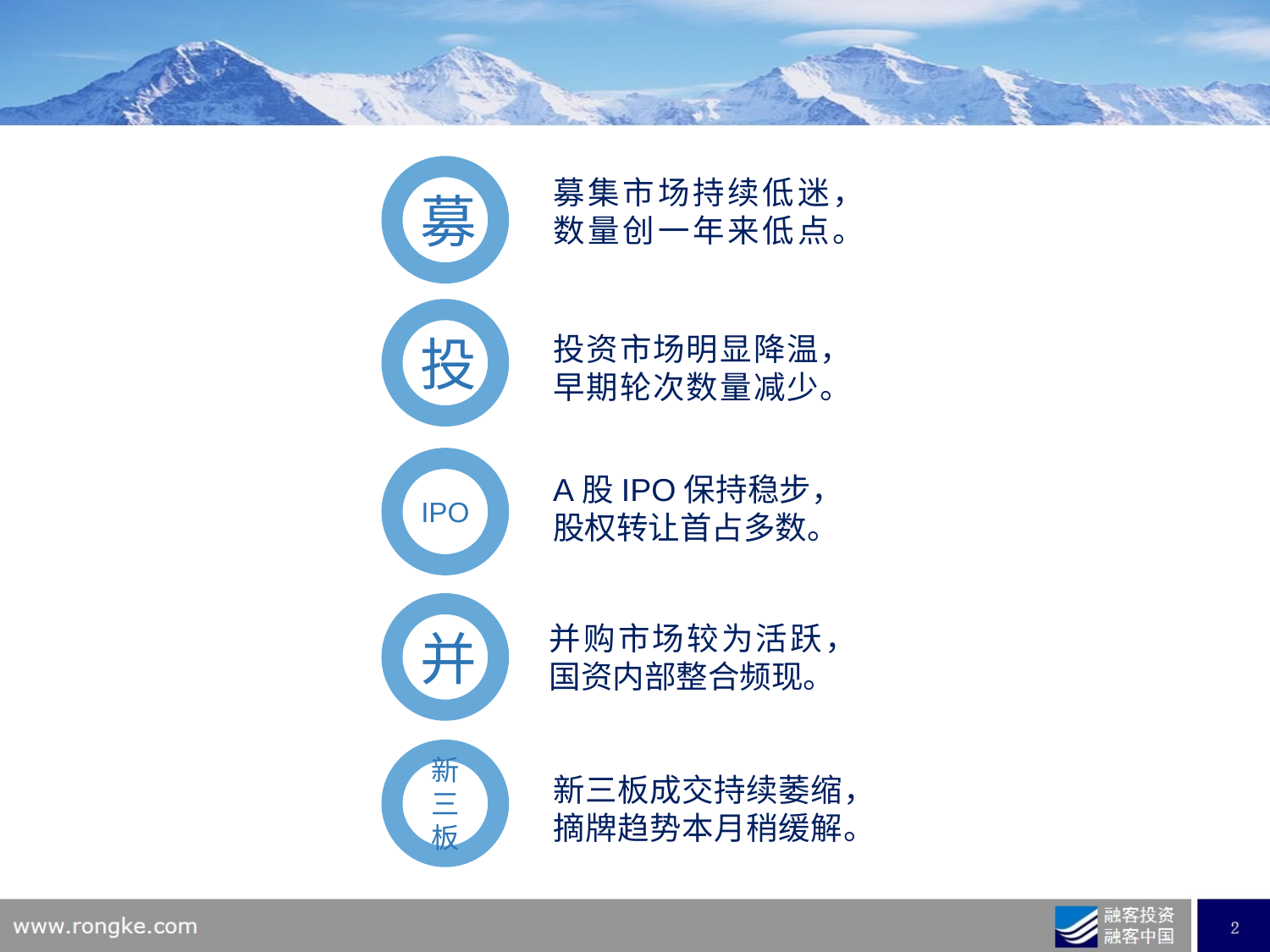

募
募集市场持续低迷，数量创一年来低点。
投
投资市场明显降温，早期轮次数量减少。
IPO
A股IPO保持稳步，股权转让首占多数。
并
并购市场较为活跃，国资内部整合频现。
新三板
新三板成交持续萎缩，摘牌趋势本月稍缓解。